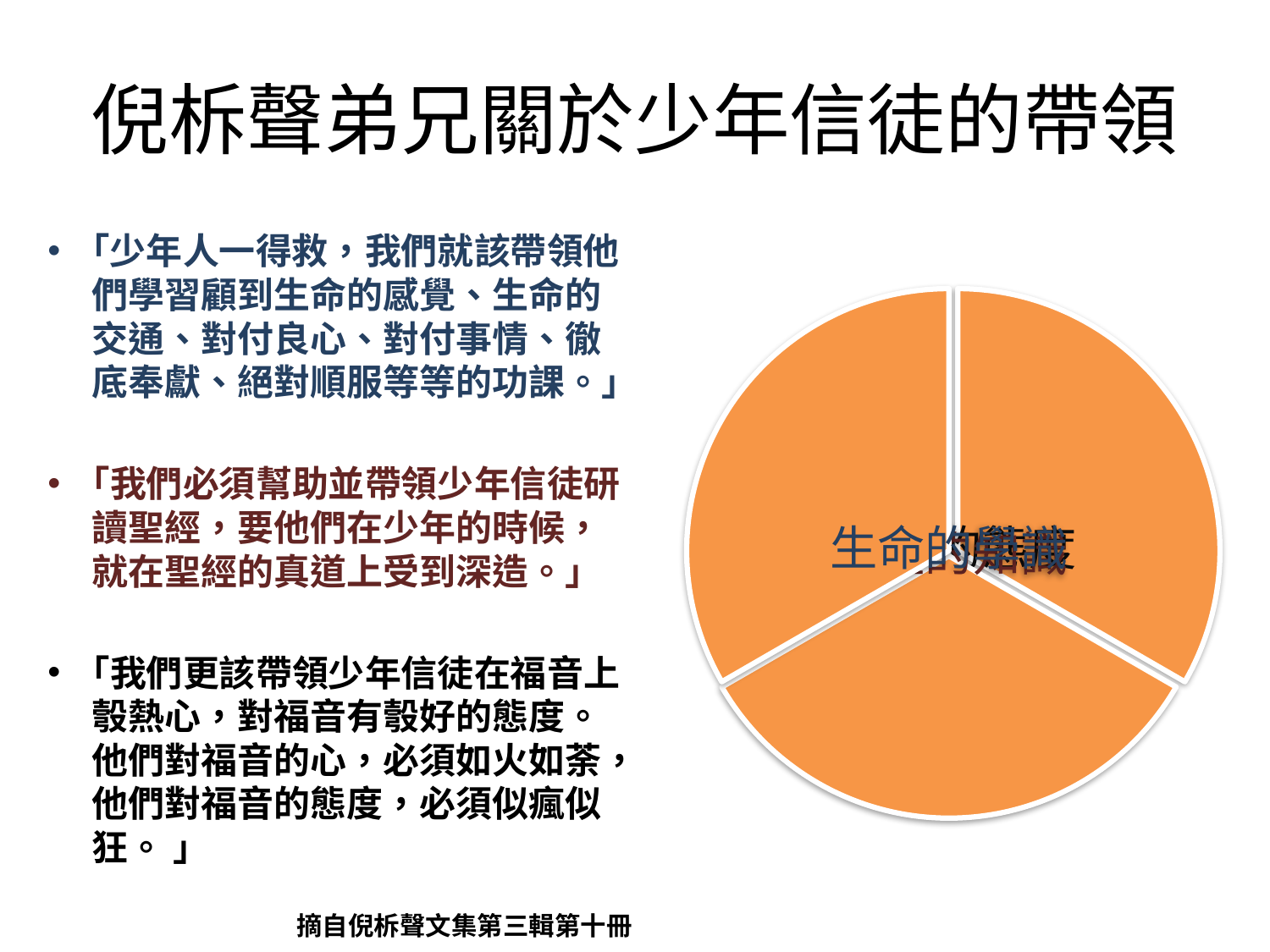

# 倪柝聲弟兄關於少年信徒的帶領
｢少年人一得救，我們就該帶領他們學習顧到生命的感覺、生命的交通、對付良心、對付事情、徹底奉獻、絕對順服等等的功課。｣

｢我們必須幫助並帶領少年信徒研讀聖經，要他們在少年的時候，就在聖經的真道上受到深造。｣

｢我們更該帶領少年信徒在福音上彀熱心，對福音有彀好的態度。他們對福音的心，必須如火如荼，他們對福音的態度，必須似瘋似狂。 ｣

摘自倪柝聲文集第三輯第十冊
福音的態度
聖經的知識
生命的學識